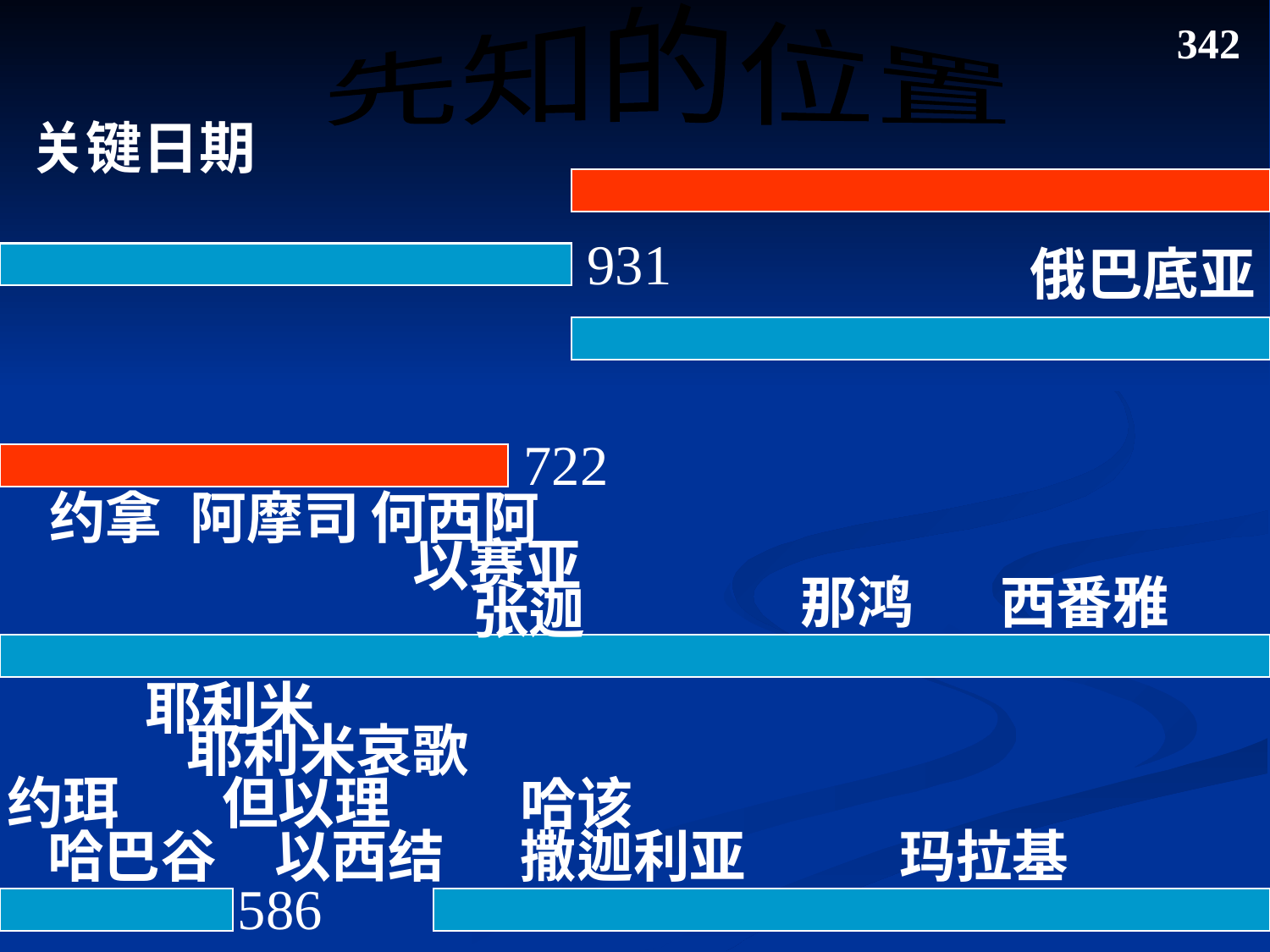

#
先知的位置
342
关键日期

931
俄巴底亚

722

约拿
阿摩司
何西阿
以赛亚
那鸿
西番雅
张迦

 耶利米
耶利米哀歌
约珥
但以理
哈该
哈巴谷
以西结
撒迦利亚
玛拉基
586